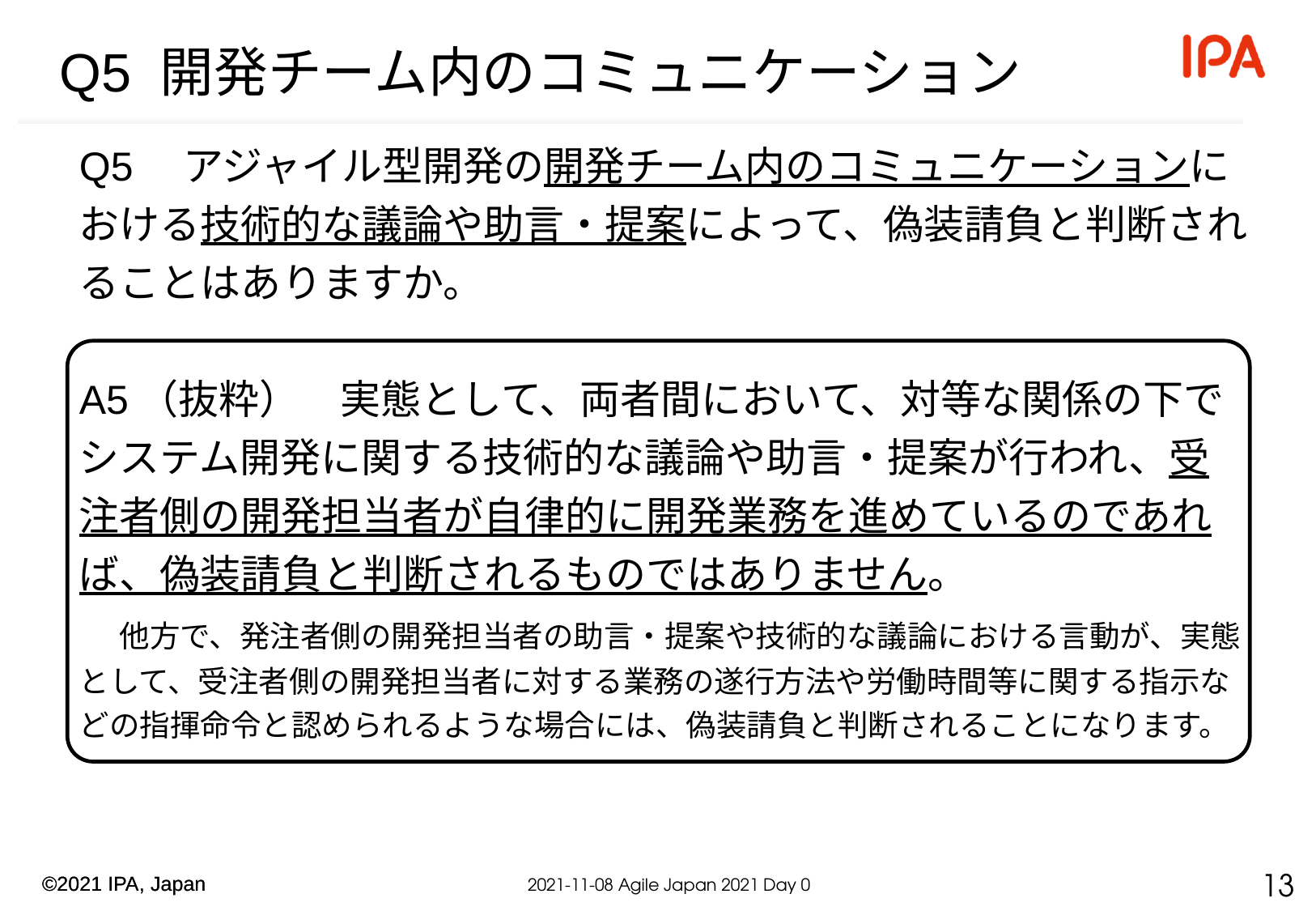

# Q5 開発チーム内のコミュニケーション
Q5　アジャイル型開発の開発チーム内のコミュニケーションにおける技術的な議論や助言・提案によって、偽装請負と判断されることはありますか。

A5（抜粋）　実態として、両者間において、対等な関係の下でシステム開発に関する技術的な議論や助言・提案が行われ、受注者側の開発担当者が自律的に開発業務を進めているのであれば、偽装請負と判断されるものではありません。
　他方で、発注者側の開発担当者の助言・提案や技術的な議論における言動が、実態として、受注者側の開発担当者に対する業務の遂行方法や労働時間等に関する指示などの指揮命令と認められるような場合には、偽装請負と判断されることになります。

13